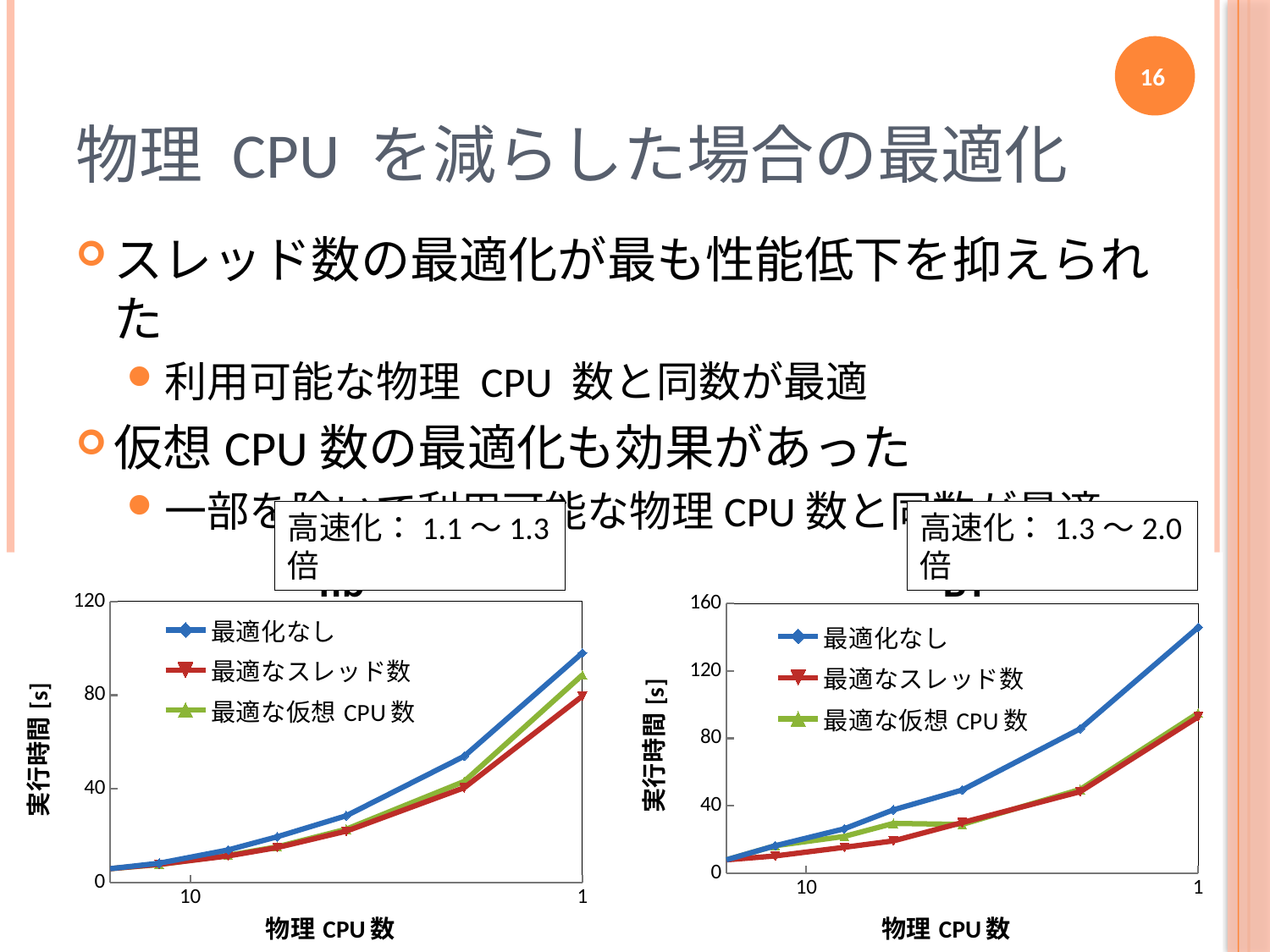

# 物理 CPU を減らした場合の最適化
16
スレッド数の最適化が最も性能低下を抑えられた
利用可能な物理 CPU 数と同数が最適
仮想CPU数の最適化も効果があった
一部を除いて利用可能な物理CPU数と同数が最適
高速化：1.1〜1.3倍
高速化：1.3〜2.0倍

### Chart: fib

| Category |  |  |  |  |
|---|---|---|---|---|

### Chart: BT

| Category |  |  |  |  |
|---|---|---|---|---|